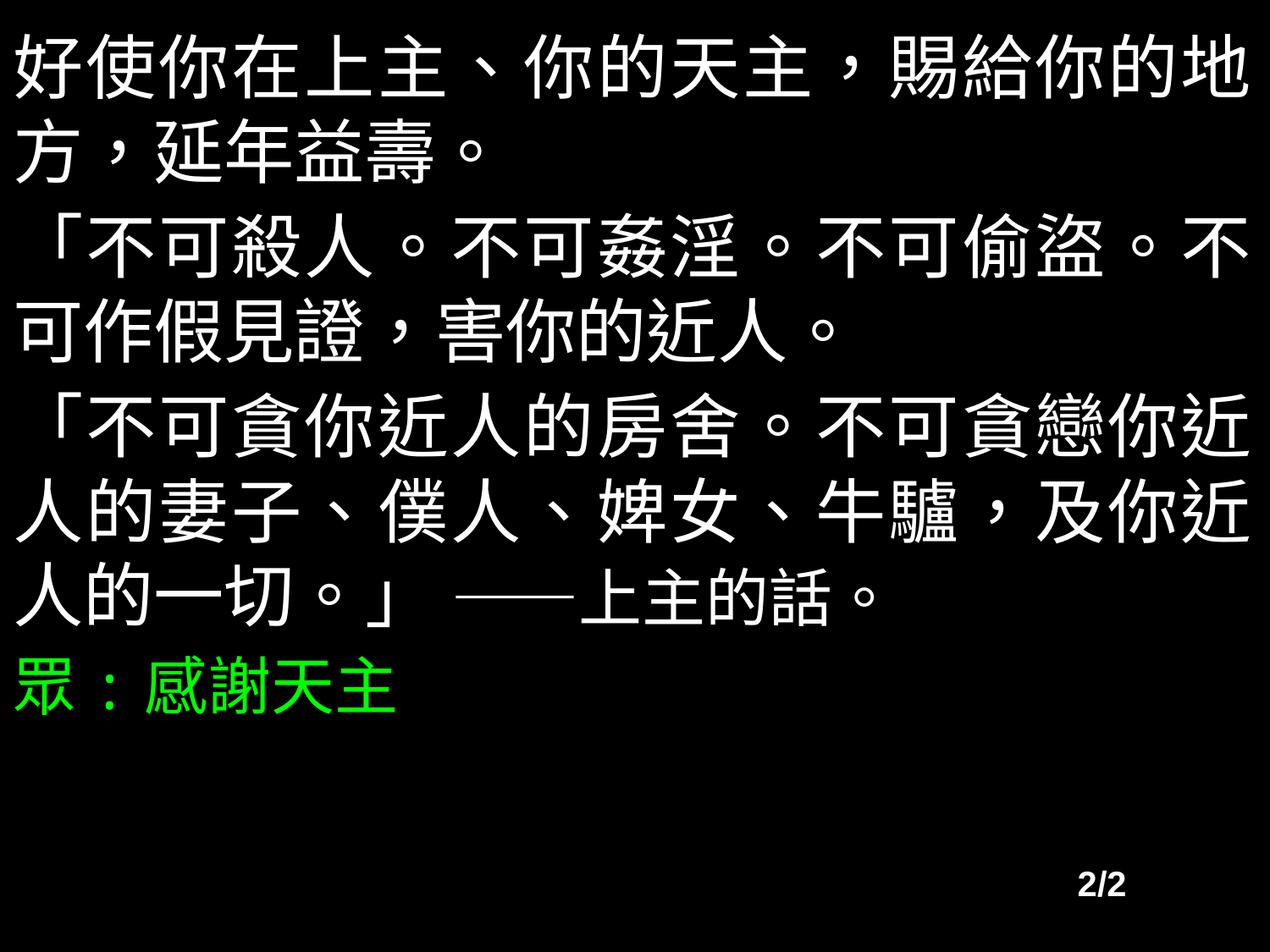

好使你在上主、你的天主，賜給你的地方，延年益壽。
「不可殺人。不可姦淫。不可偷盜。不可作假見證，害你的近人。
「不可貪你近人的房舍。不可貪戀你近人的妻子、僕人、婢女、牛驢，及你近人的一切。」 ——上主的話。
眾:感謝天主

2/2